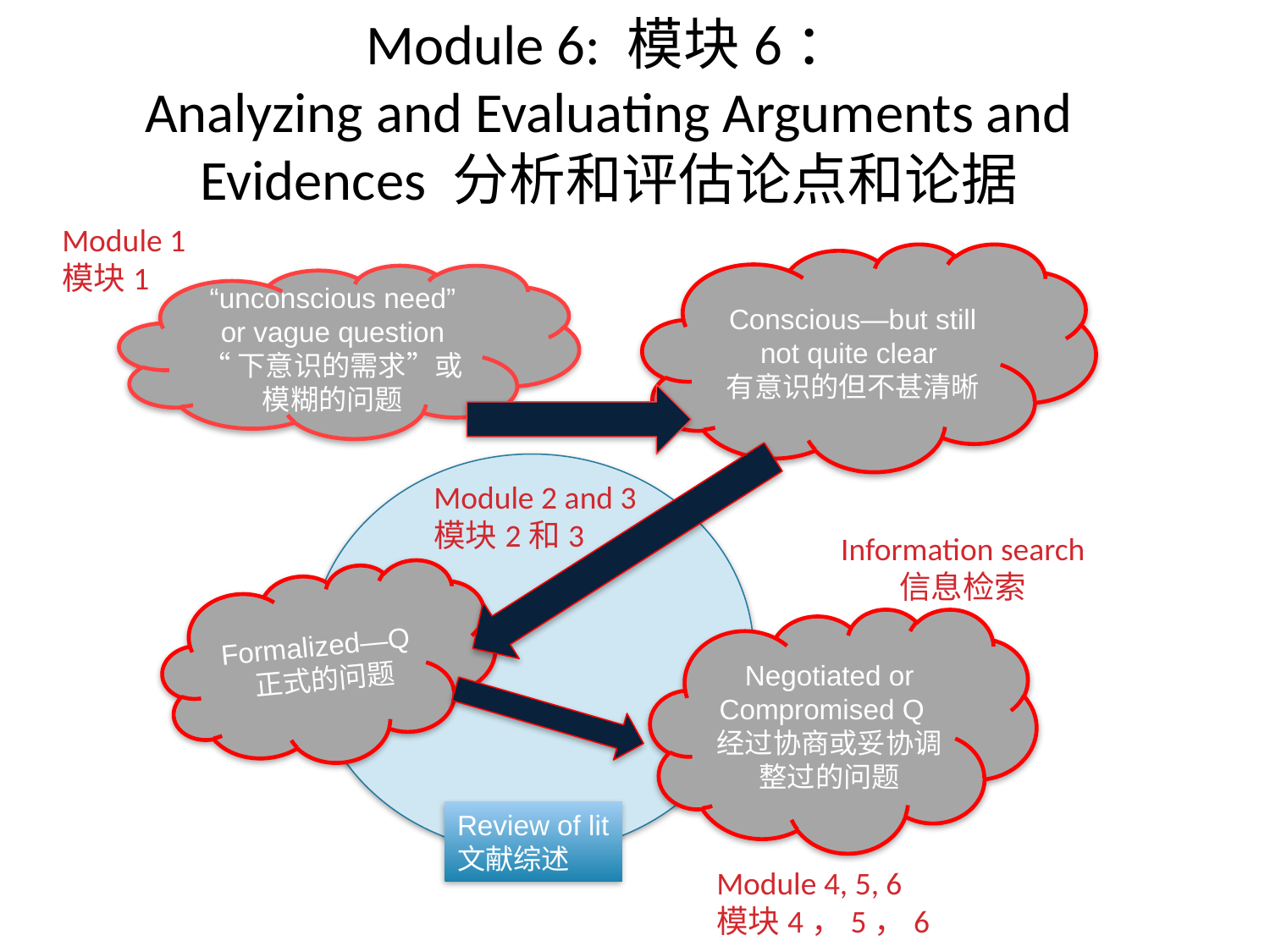

# Module 6: 模块6： Analyzing and Evaluating Arguments and Evidences 分析和评估论点和论据
Module 1
模块1
Conscious—but still not quite clear
有意识的但不甚清晰
“unconscious need” or vague question
“下意识的需求”或模糊的问题

Module 2 and 3
模块2和3

Information search
信息检索
Formalized—Q
 正式的问题
Negotiated or
Compromised Q
经过协商或妥协调整过的问题

Review of lit
文献综述
Module 4, 5, 6
模块4，5，6